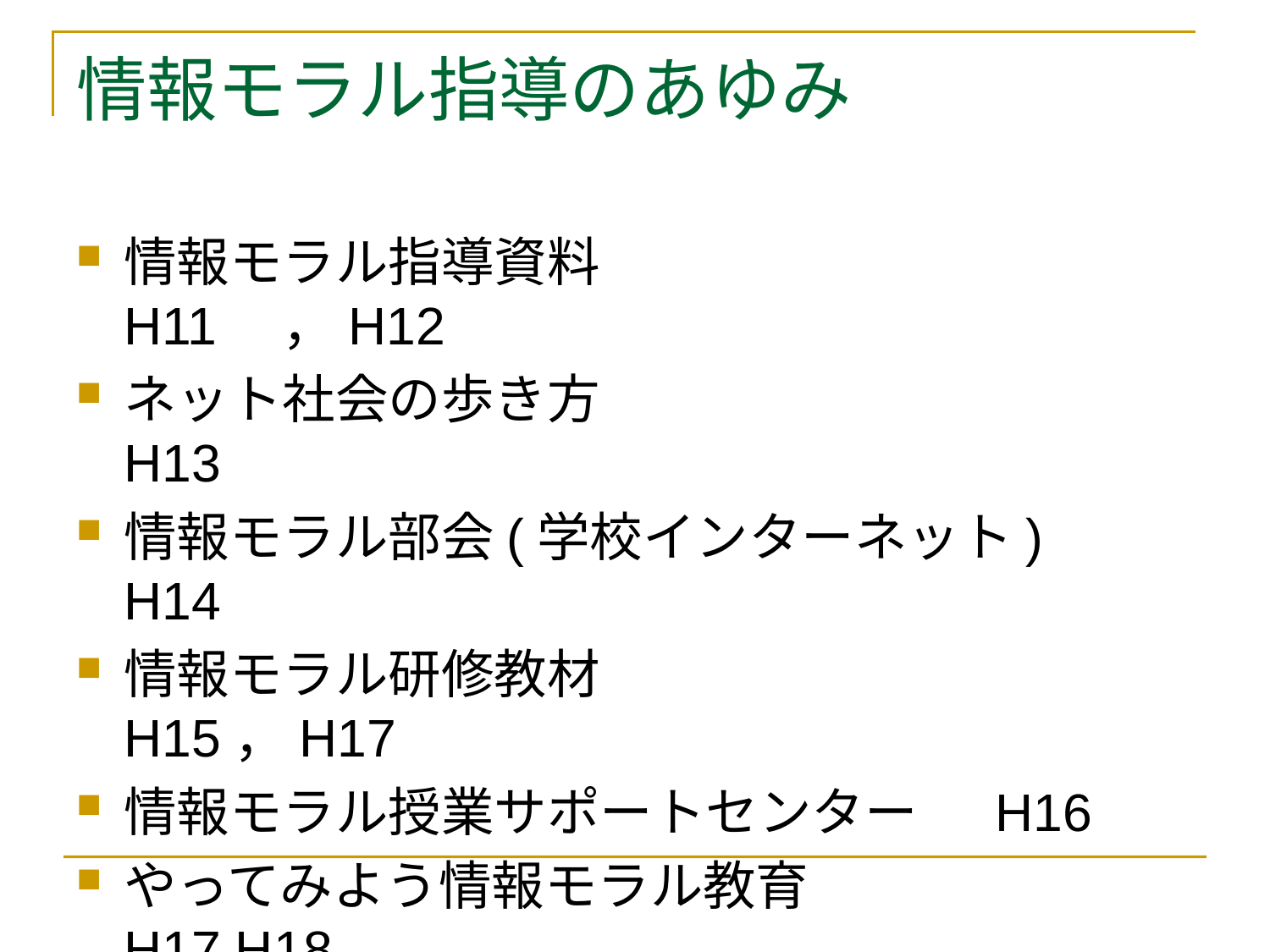

# 情報モラル指導のあゆみ
情報モラル指導資料　　　　　　　　　 H11　，H12
ネット社会の歩き方　　　　　　　　　　H13
情報モラル部会(学校インターネット)　H14
情報モラル研修教材　　　　　　　　　H15，H17
情報モラル授業サポートセンター　 H16
やってみよう情報モラル教育　　　　 H17,H18
情報モラルポータルサイト　　　　　　H19